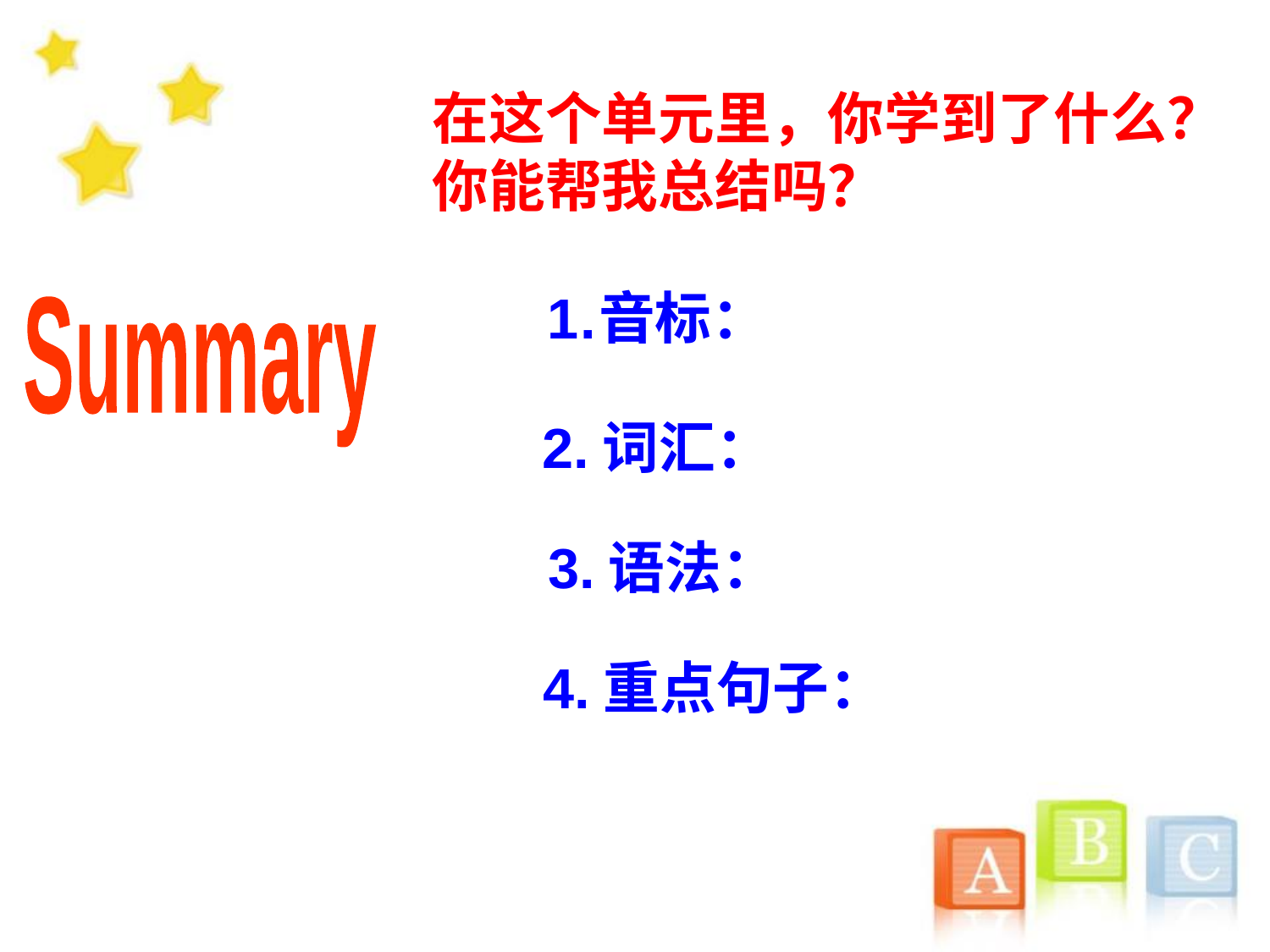

在这个单元里，你学到了什么？
你能帮我总结吗？
音标：
Summary
2.词汇：
 3.语法：
4.重点句子：